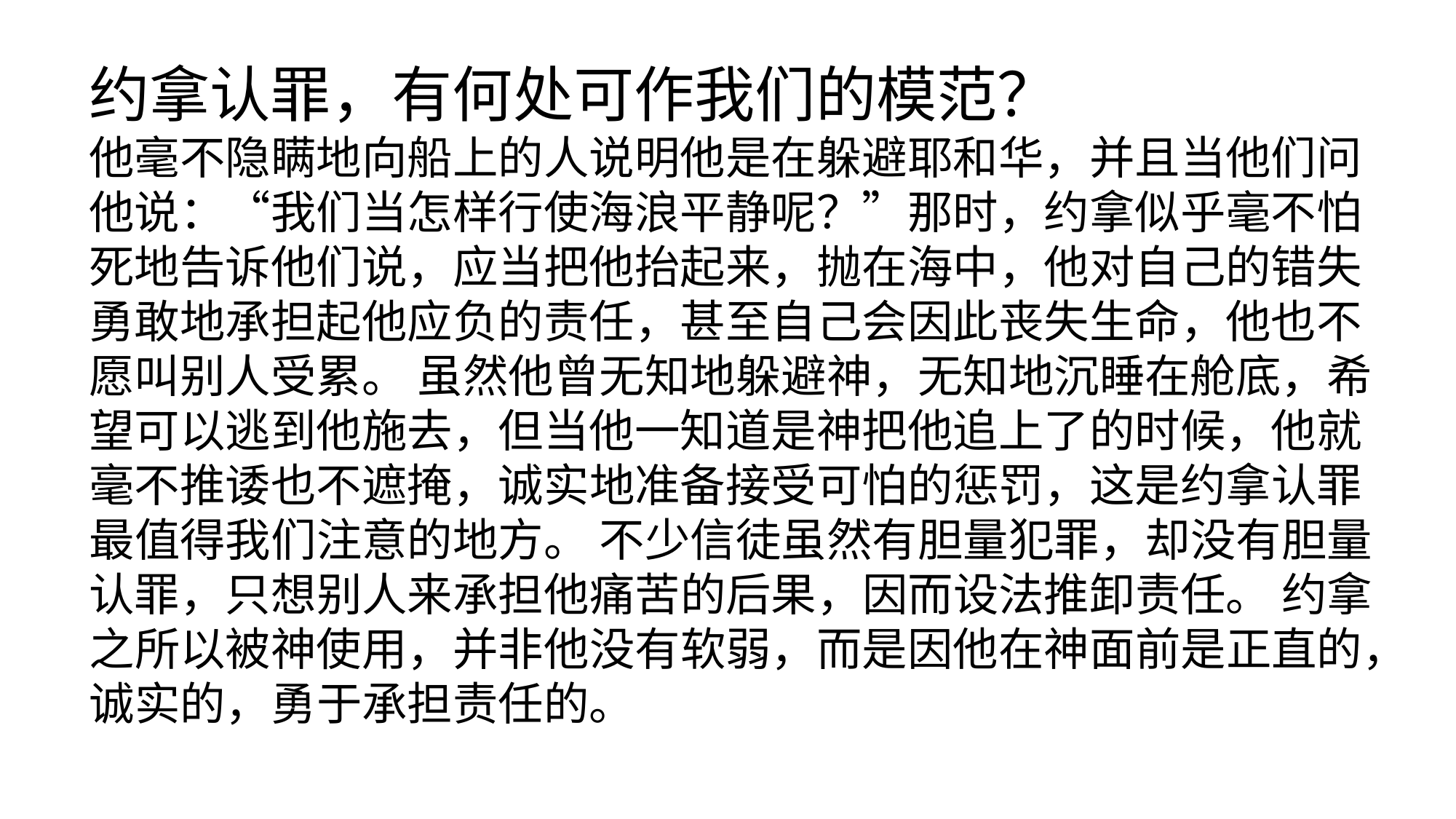

约拿认罪，有何处可作我们的模范？
他毫不隐瞒地向船上的人说明他是在躲避耶和华，并且当他们问他说：“我们当怎样行使海浪平静呢？”那时，约拿似乎毫不怕死地告诉他们说，应当把他抬起来，抛在海中，他对自己的错失勇敢地承担起他应负的责任，甚至自己会因此丧失生命，他也不愿叫别人受累。 虽然他曾无知地躲避神，无知地沉睡在舱底，希望可以逃到他施去，但当他一知道是神把他追上了的时候，他就毫不推诿也不遮掩，诚实地准备接受可怕的惩罚，这是约拿认罪最值得我们注意的地方。 不少信徒虽然有胆量犯罪，却没有胆量认罪，只想别人来承担他痛苦的后果，因而设法推卸责任。 约拿之所以被神使用，并非他没有软弱，而是因他在神面前是正直的，诚实的，勇于承担责任的。